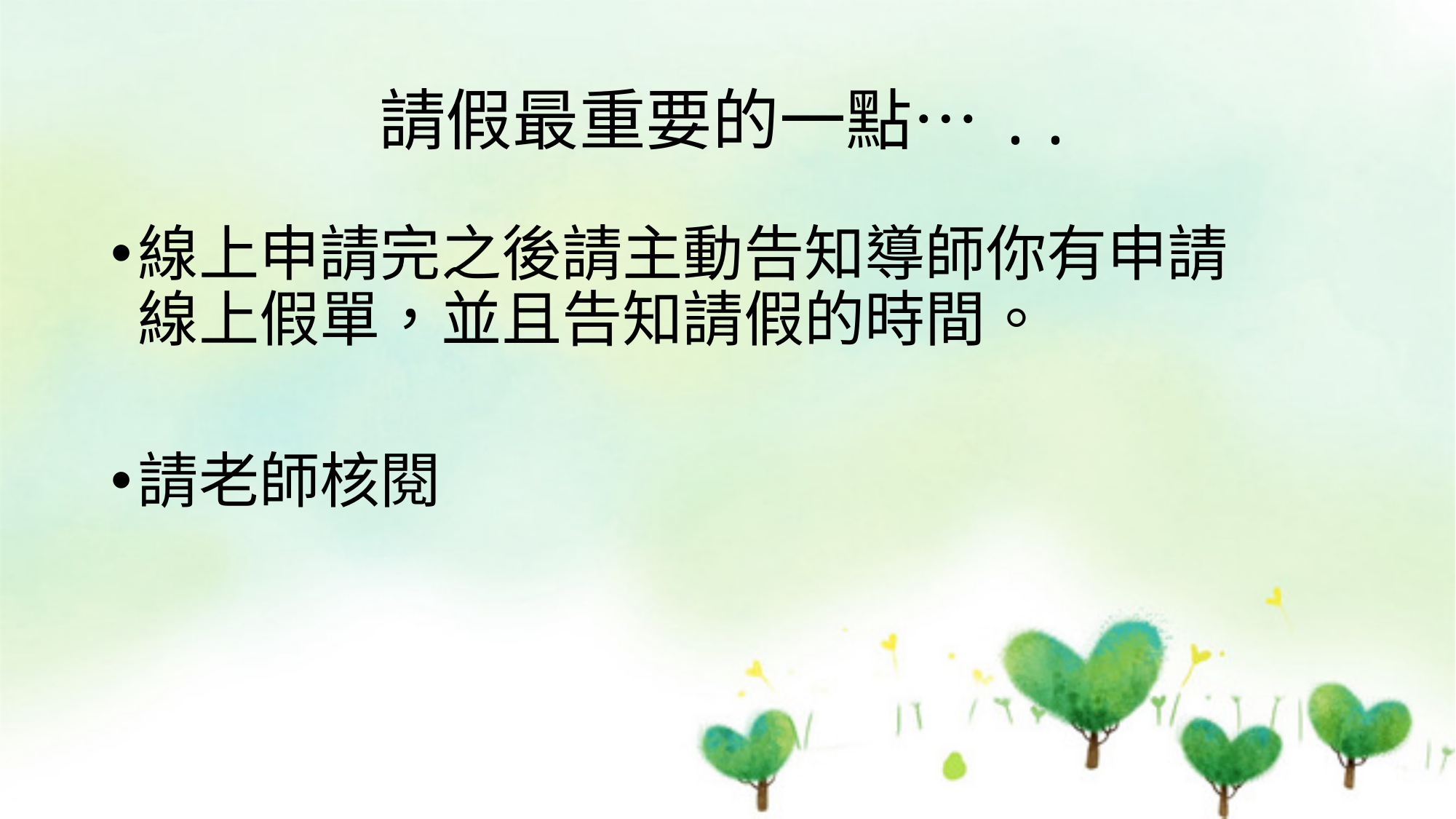

# 請假最重要的一點…..
線上申請完之後請主動告知導師你有申請線上假單，並且告知請假的時間。

請老師核閱